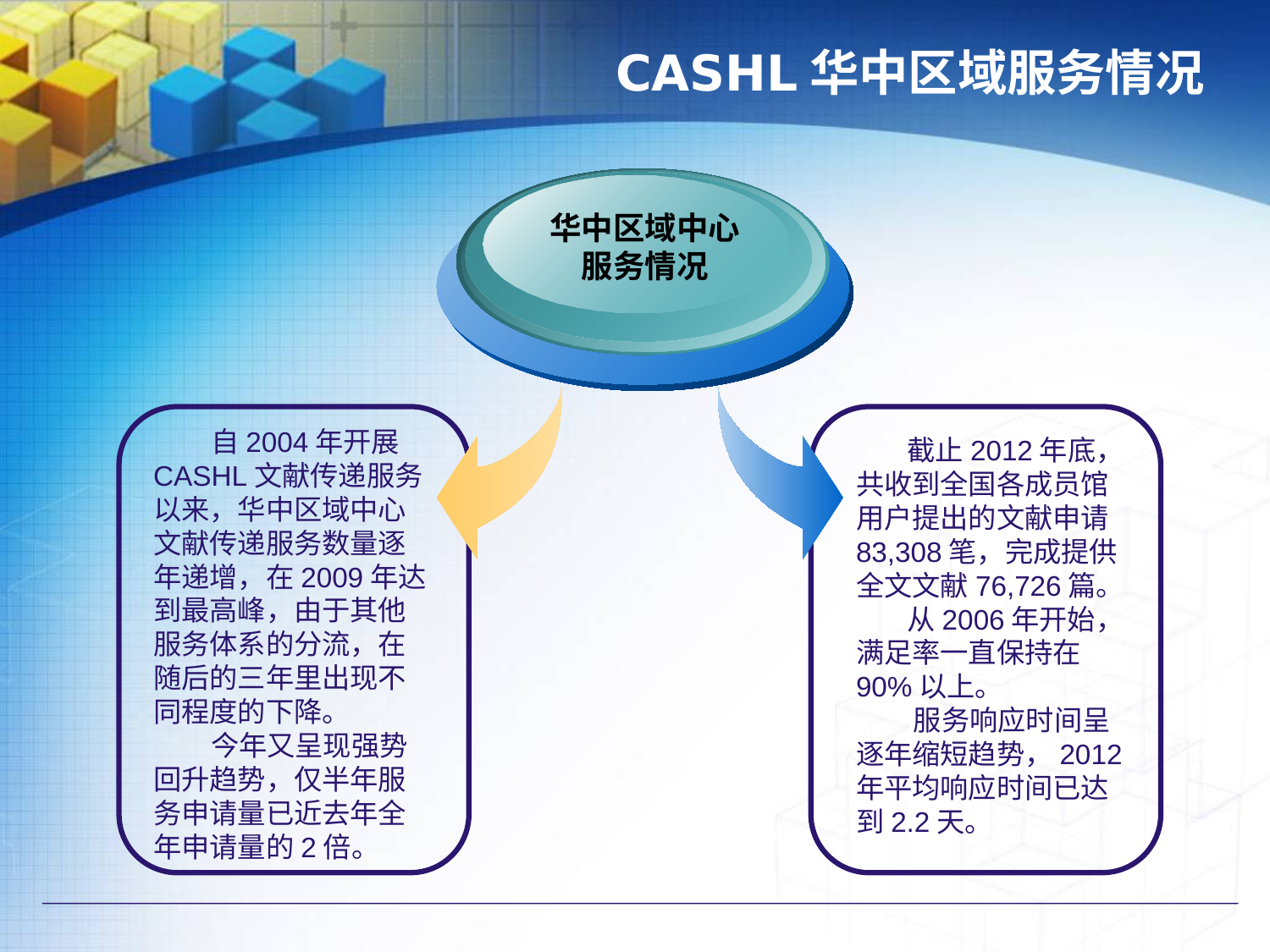

# CASHL华中区域服务情况

华中区域中心
服务情况

        自2004年开展CASHL文献传递服务以来，华中区域中心文献传递服务数量逐年递增，在2009年达到最高峰，由于其他服务体系的分流，在随后的三年里出现不同程度的下降。
        今年又呈现强势回升趋势，仅半年服务申请量已近去年全年申请量的2倍。

       截止2012年底，共收到全国各成员馆用户提出的文献申请83,308笔，完成提供全文文献76,726篇。
       从2006年开始，满足率一直保持在90%以上。
        服务响应时间呈逐年缩短趋势，2012年平均响应时间已达到2.2天。